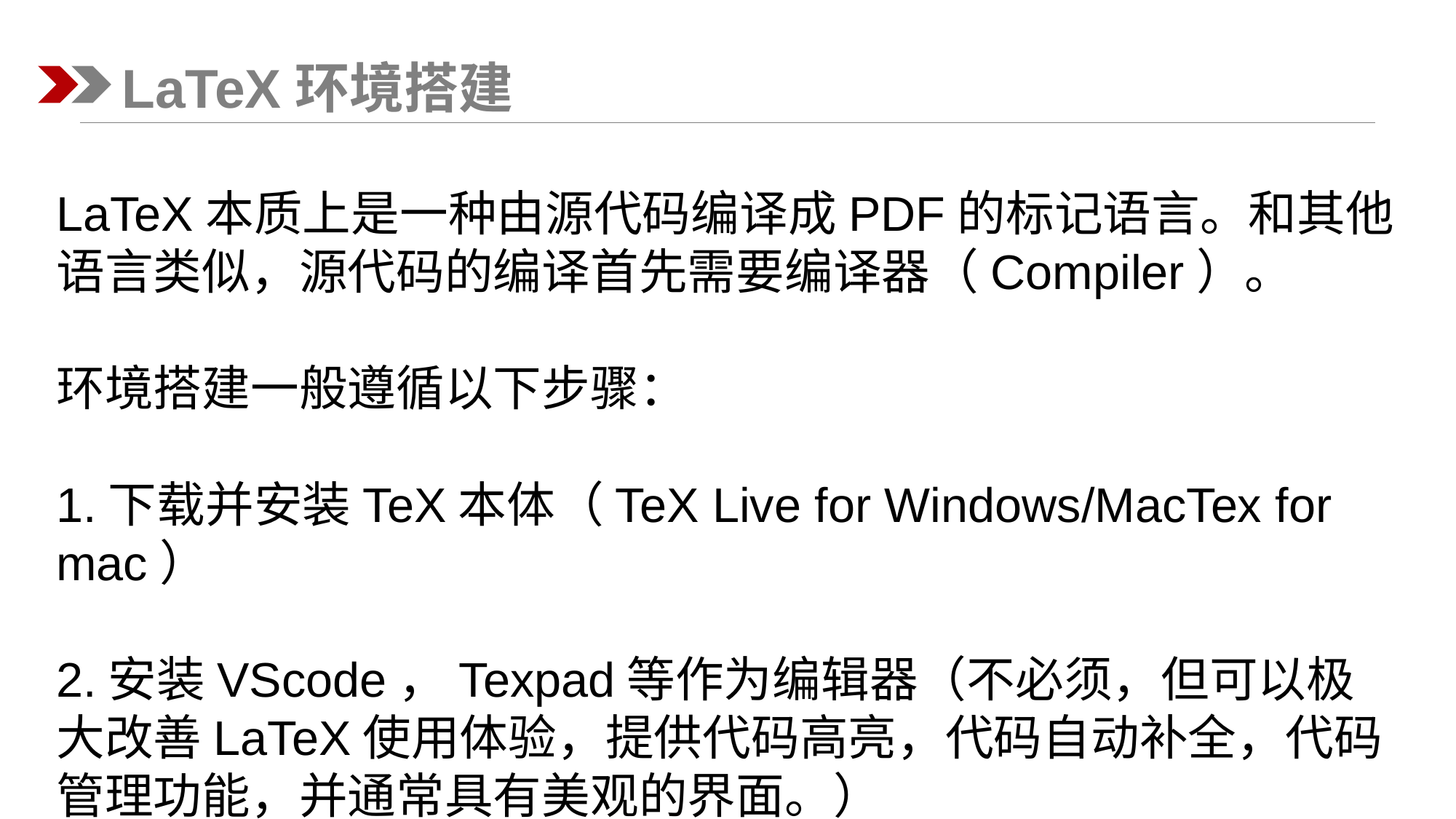

LaTeX环境搭建
LaTeX本质上是一种由源代码编译成PDF的标记语言。和其他语言类似，源代码的编译首先需要编译器（Compiler）。

环境搭建一般遵循以下步骤：

1.下载并安装TeX本体（TeX Live for Windows/MacTex for mac）

2.安装VScode，Texpad等作为编辑器（不必须，但可以极大改善LaTeX使用体验，提供代码高亮，代码自动补全，代码管理功能，并通常具有美观的界面。）